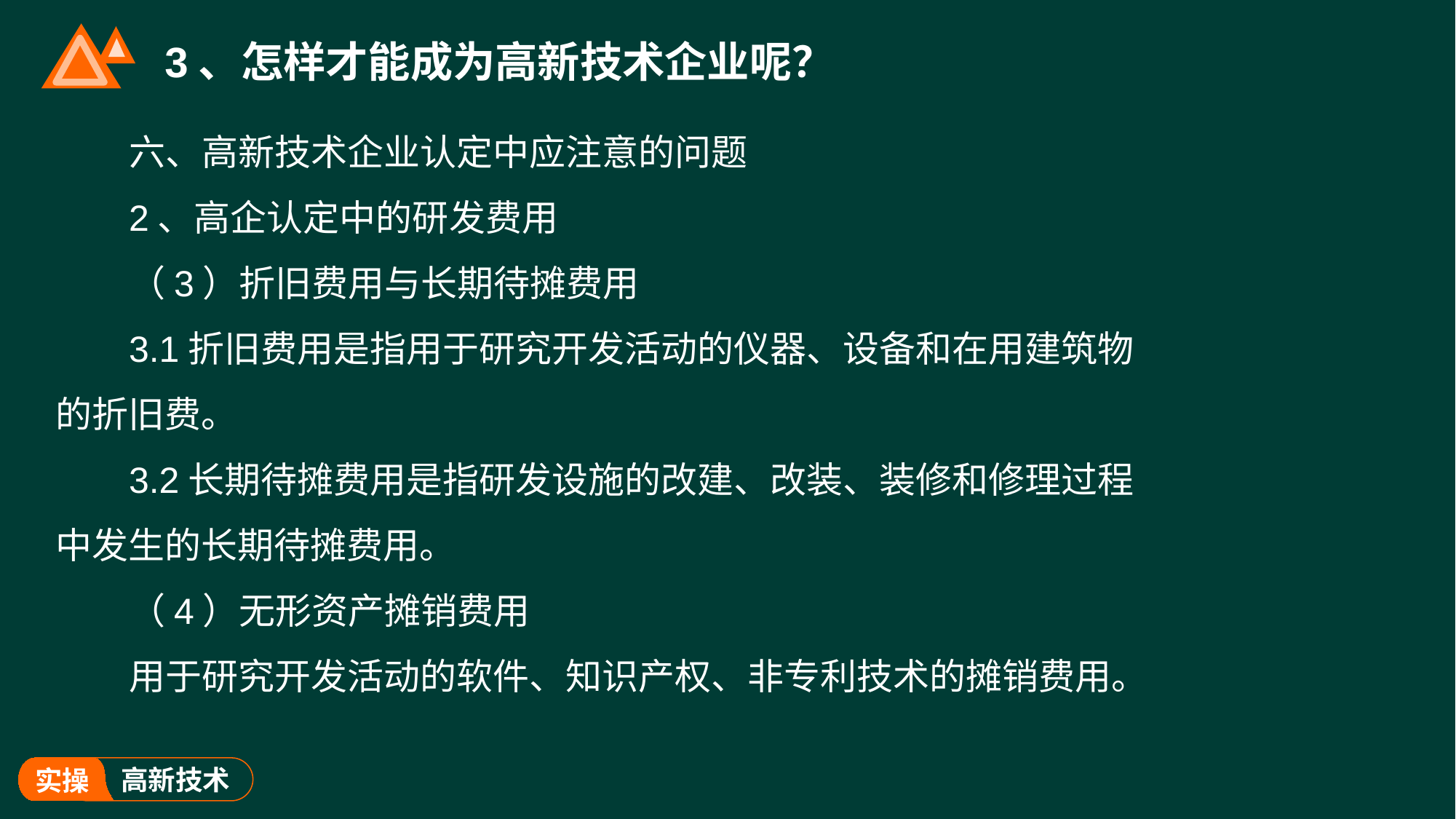

# 3、怎样才能成为高新技术企业呢？
六、高新技术企业认定中应注意的问题
2、高企认定中的研发费用
（3）折旧费用与长期待摊费用
3.1折旧费用是指用于研究开发活动的仪器、设备和在用建筑物的折旧费。
3.2长期待摊费用是指研发设施的改建、改装、装修和修理过程中发生的长期待摊费用。
（4）无形资产摊销费用
用于研究开发活动的软件、知识产权、非专利技术的摊销费用。